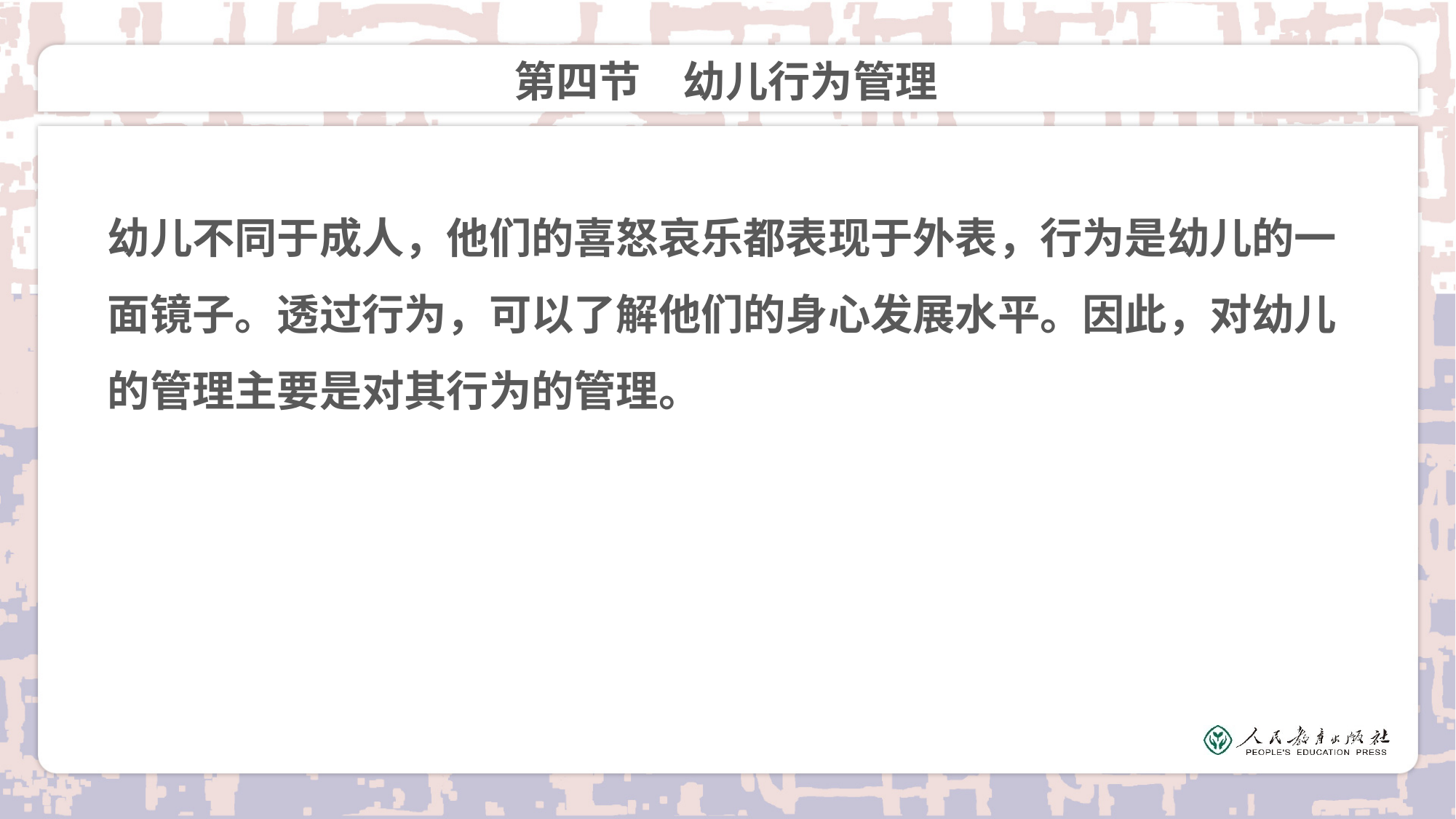

# 第四节　幼儿行为管理
幼儿不同于成人，他们的喜怒哀乐都表现于外表，行为是幼儿的一面镜子。透过行为，可以了解他们的身心发展水平。因此，对幼儿的管理主要是对其行为的管理。